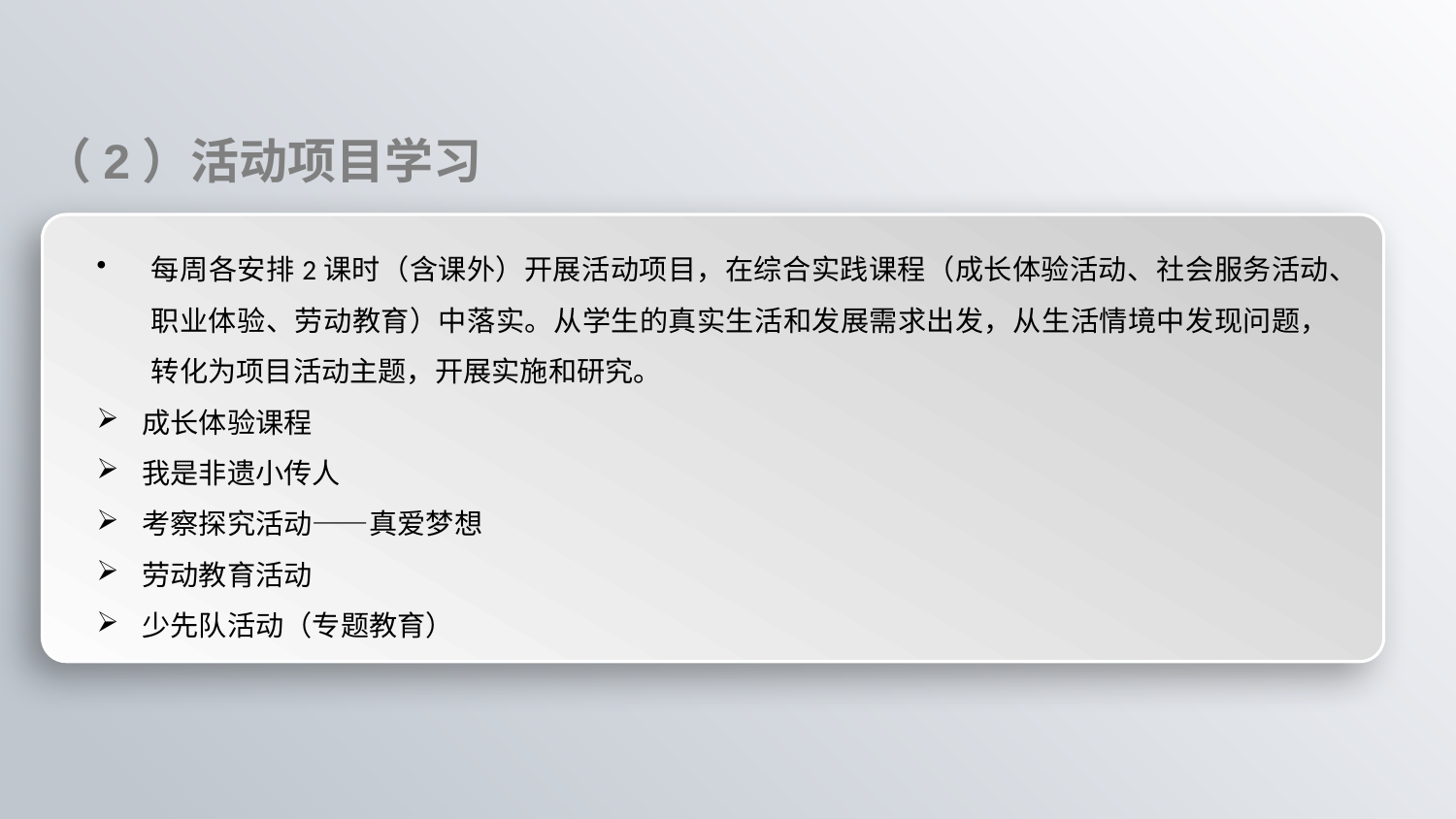

# （2）活动项目学习

每周各安排2课时（含课外）开展活动项目，在综合实践课程（成长体验活动、社会服务活动、职业体验、劳动教育）中落实。从学生的真实生活和发展需求出发，从生活情境中发现问题，转化为项目活动主题，开展实施和研究。
成长体验课程
我是非遗小传人
考察探究活动——真爱梦想
劳动教育活动
少先队活动（专题教育）